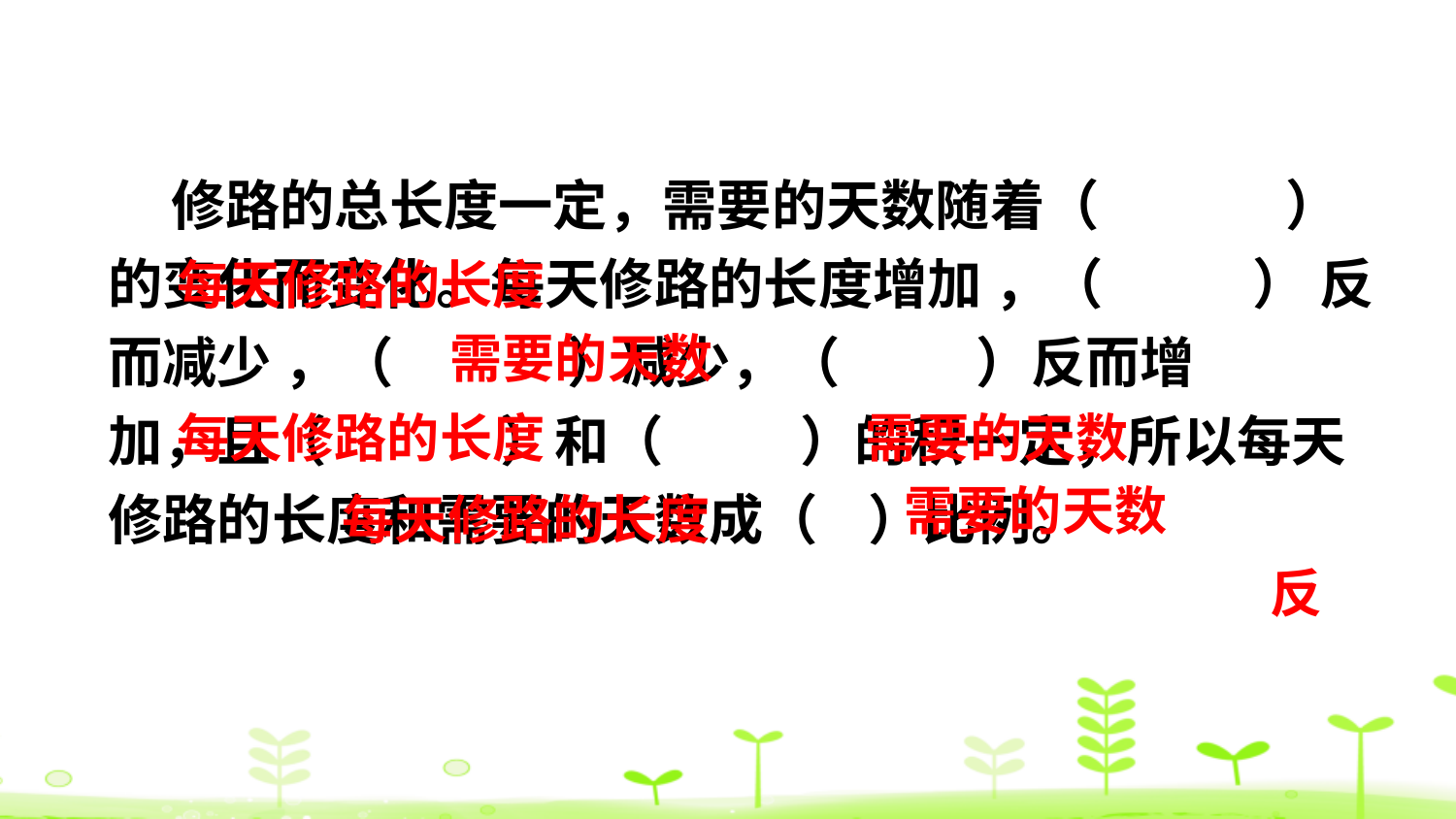

修路的总长度一定，需要的天数随着（               ）的变化而变化。每天修路的长度增加 ，（            ） 反而减少 ，（              ）减少，（           ）反而增
加，且（              ）和（           ）的积一定，所以每天修路的长度和需要的天数成（    ）比例。
每天修路的长度
需要的天数
每天修路的长度
需要的天数
需要的天数
每天修路的长度
反